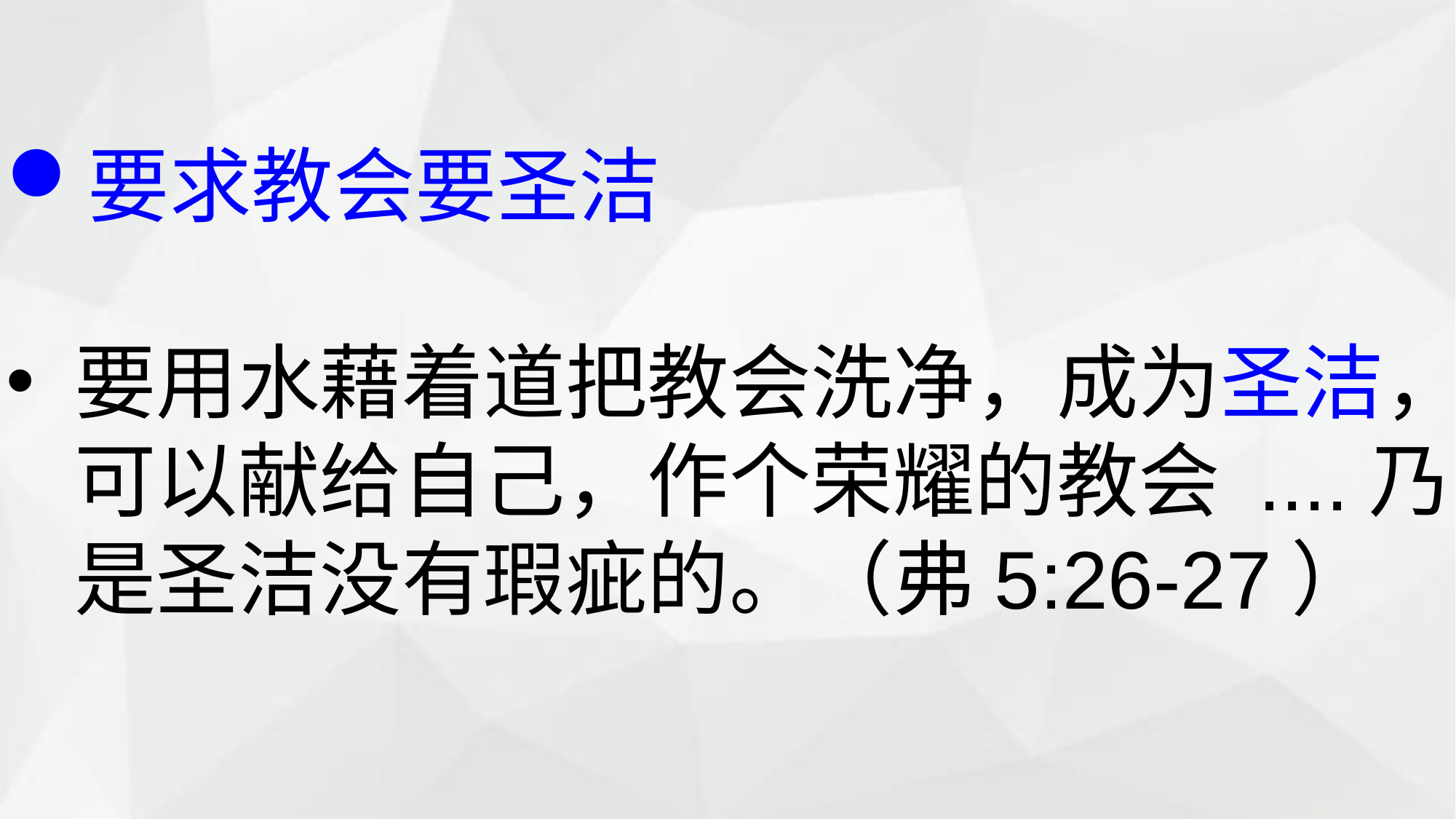

要求教会要圣洁

要用水藉着道把教会洗净，成为圣洁，可以献给自己，作个荣耀的教会 ....乃是圣洁没有瑕疵的。（弗5:26-27）

45